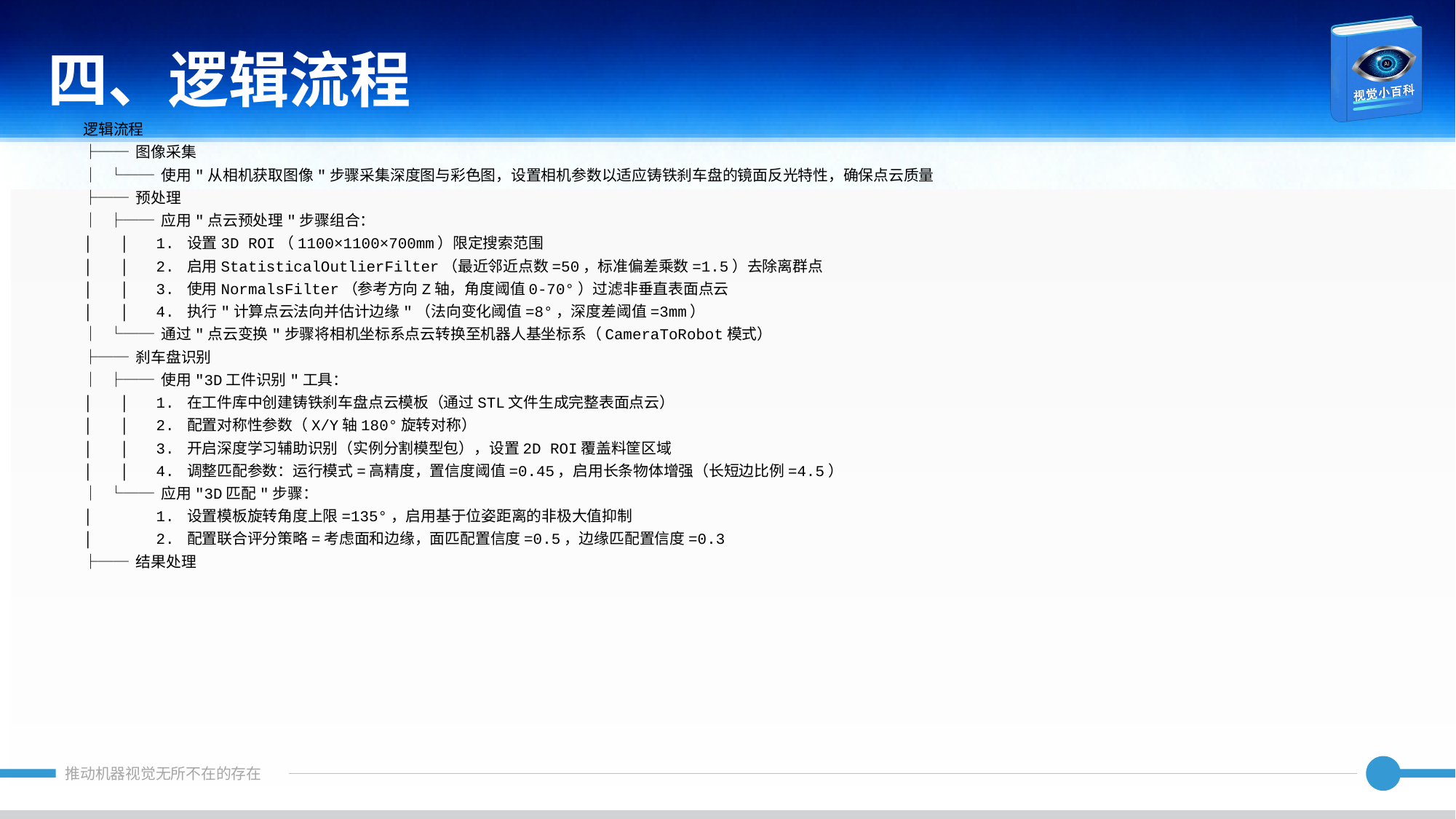

四、逻辑流程

逻辑流程
├── 图像采集
│   └── 使用"从相机获取图像"步骤采集深度图与彩色图，设置相机参数以适应铸铁刹车盘的镜面反光特性，确保点云质量
├── 预处理
│   ├── 应用"点云预处理"步骤组合：
│   │   1. 设置3D ROI（1100×1100×700mm）限定搜索范围
│   │   2. 启用StatisticalOutlierFilter（最近邻近点数=50，标准偏差乘数=1.5）去除离群点
│   │   3. 使用NormalsFilter（参考方向Z轴，角度阈值0-70°）过滤非垂直表面点云
│   │   4. 执行"计算点云法向并估计边缘"（法向变化阈值=8°，深度差阈值=3mm）
│   └── 通过"点云变换"步骤将相机坐标系点云转换至机器人基坐标系（CameraToRobot模式）
├── 刹车盘识别
│   ├── 使用"3D工件识别"工具：
│   │   1. 在工件库中创建铸铁刹车盘点云模板（通过STL文件生成完整表面点云）
│   │   2. 配置对称性参数（X/Y轴180°旋转对称）
│   │   3. 开启深度学习辅助识别（实例分割模型包），设置2D ROI覆盖料筐区域
│   │   4. 调整匹配参数：运行模式=高精度，置信度阈值=0.45，启用长条物体增强（长短边比例=4.5）
│   └── 应用"3D匹配"步骤：
│       1. 设置模板旋转角度上限=135°，启用基于位姿距离的非极大值抑制
│       2. 配置联合评分策略=考虑面和边缘，面匹配置信度=0.5，边缘匹配置信度=0.3
├── 结果处理
9